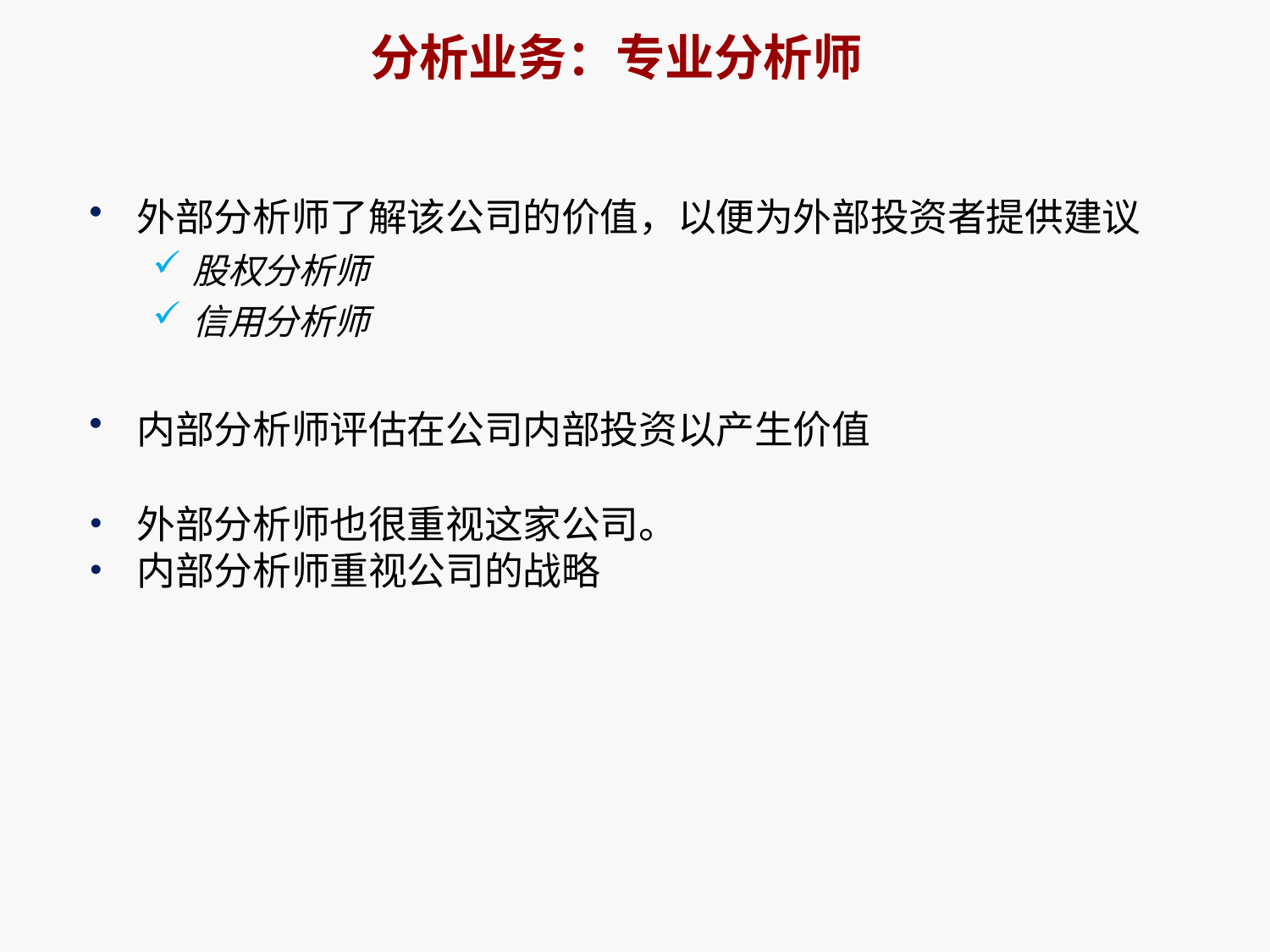

# 分析业务：专业分析师
外部分析师了解该公司的价值，以便为外部投资者提供建议
股权分析师
信用分析师

内部分析师评估在公司内部投资以产生价值

外部分析师也很重视这家公司。
内部分析师重视公司的战略